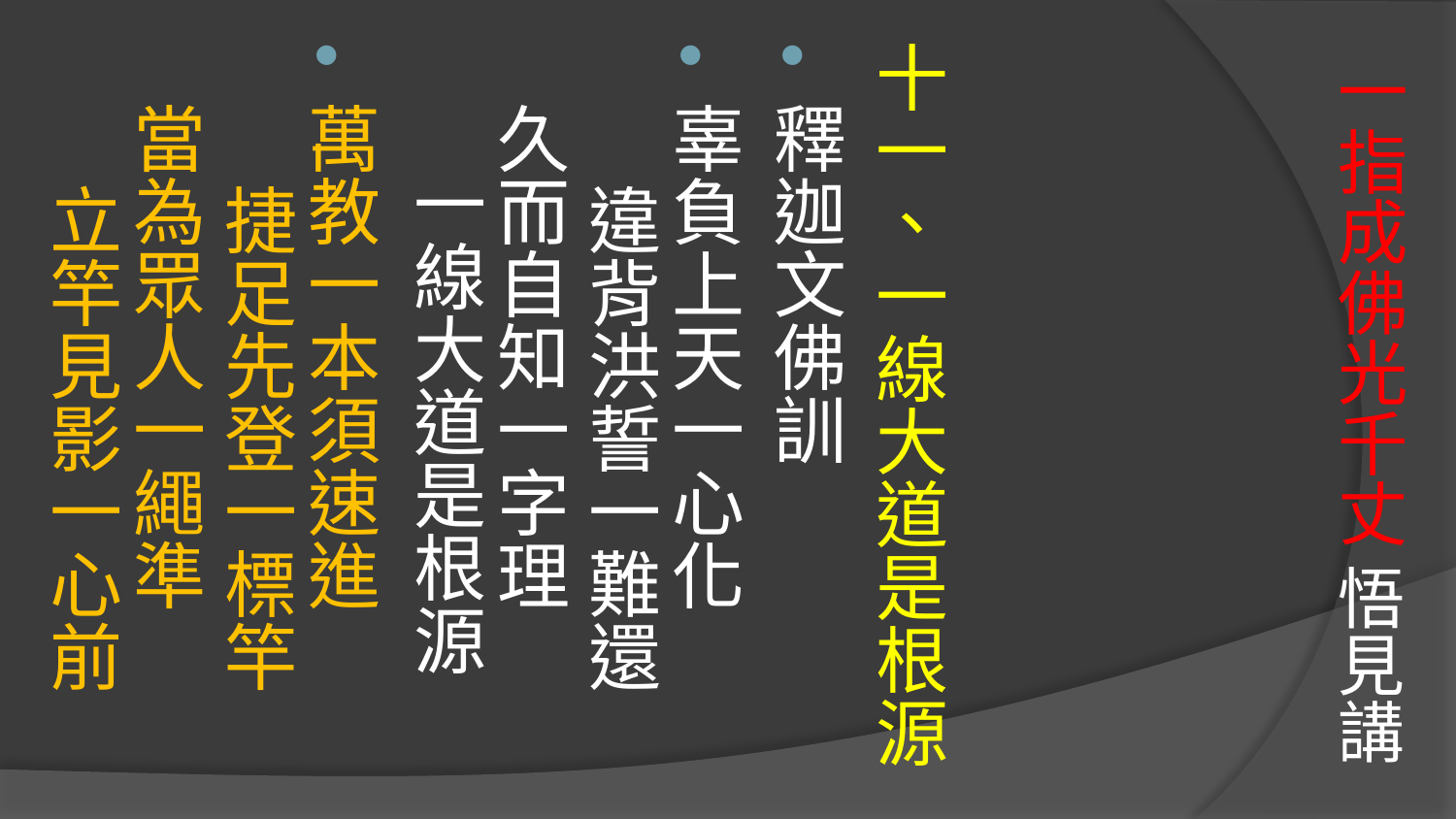

十一、一線大道是根源
釋迦文佛訓
辜負上天一心化　            違背洪誓一難還
久而自知一字理　           一線大道是根源
萬教一本須速進　            捷足先登一標竿
當為眾人一繩準　            立竿見影一心前
# 一指成佛光千丈 悟見講